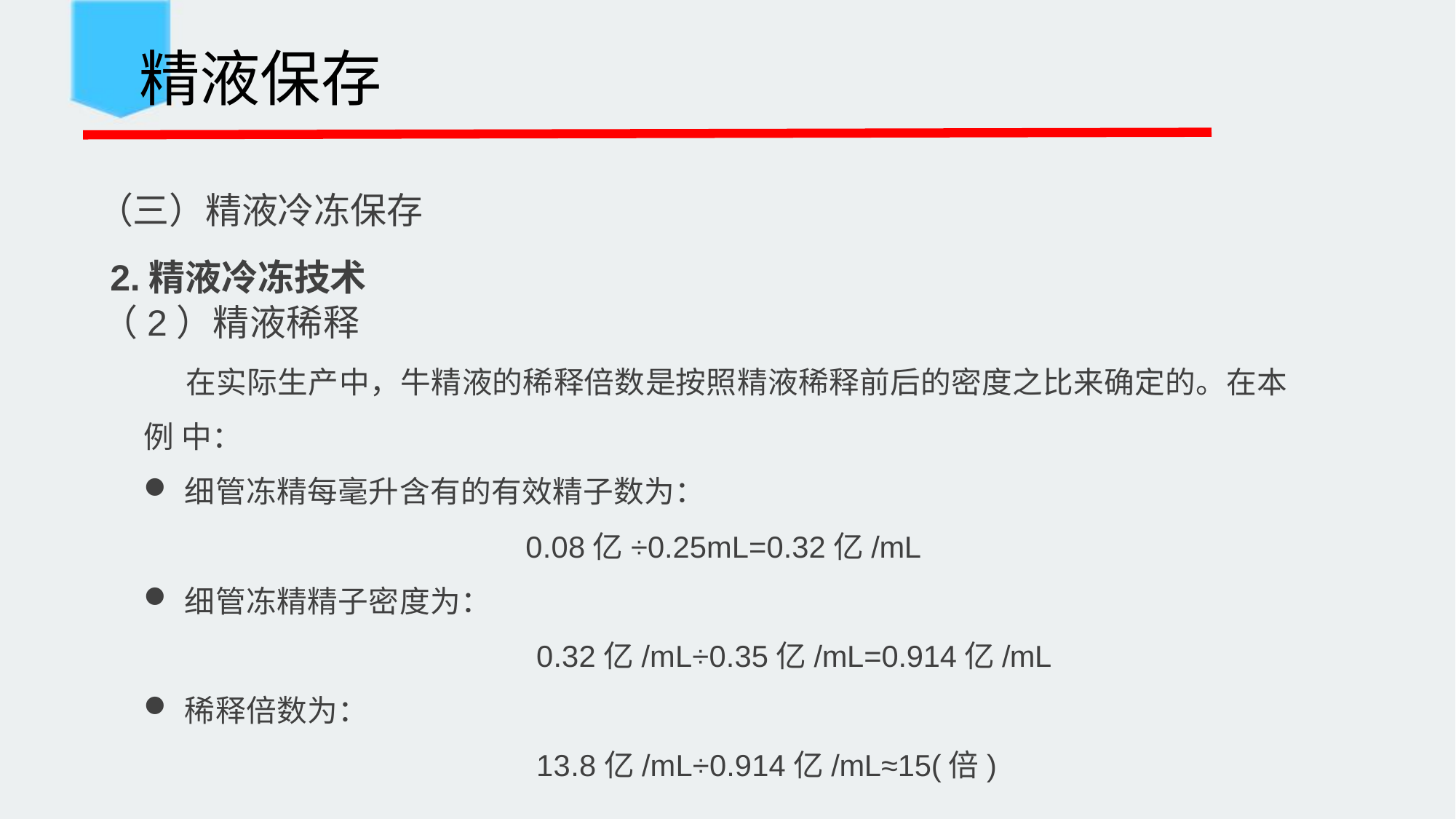

精液保存
 （三）精液冷冻保存
   2.精液冷冻技术

（2）精液稀释
在实际生产中，牛精液的稀释倍数是按照精液稀释前后的密度之比来确定的。在本例 中：
细管冻精每毫升含有的有效精子数为：
0.08亿÷0.25mL=0.32亿/mL
细管冻精精子密度为：
0.32亿/mL÷0.35亿/mL=0.914亿/mL
稀释倍数为：
13.8亿/mL÷0.914亿/mL≈15(倍)